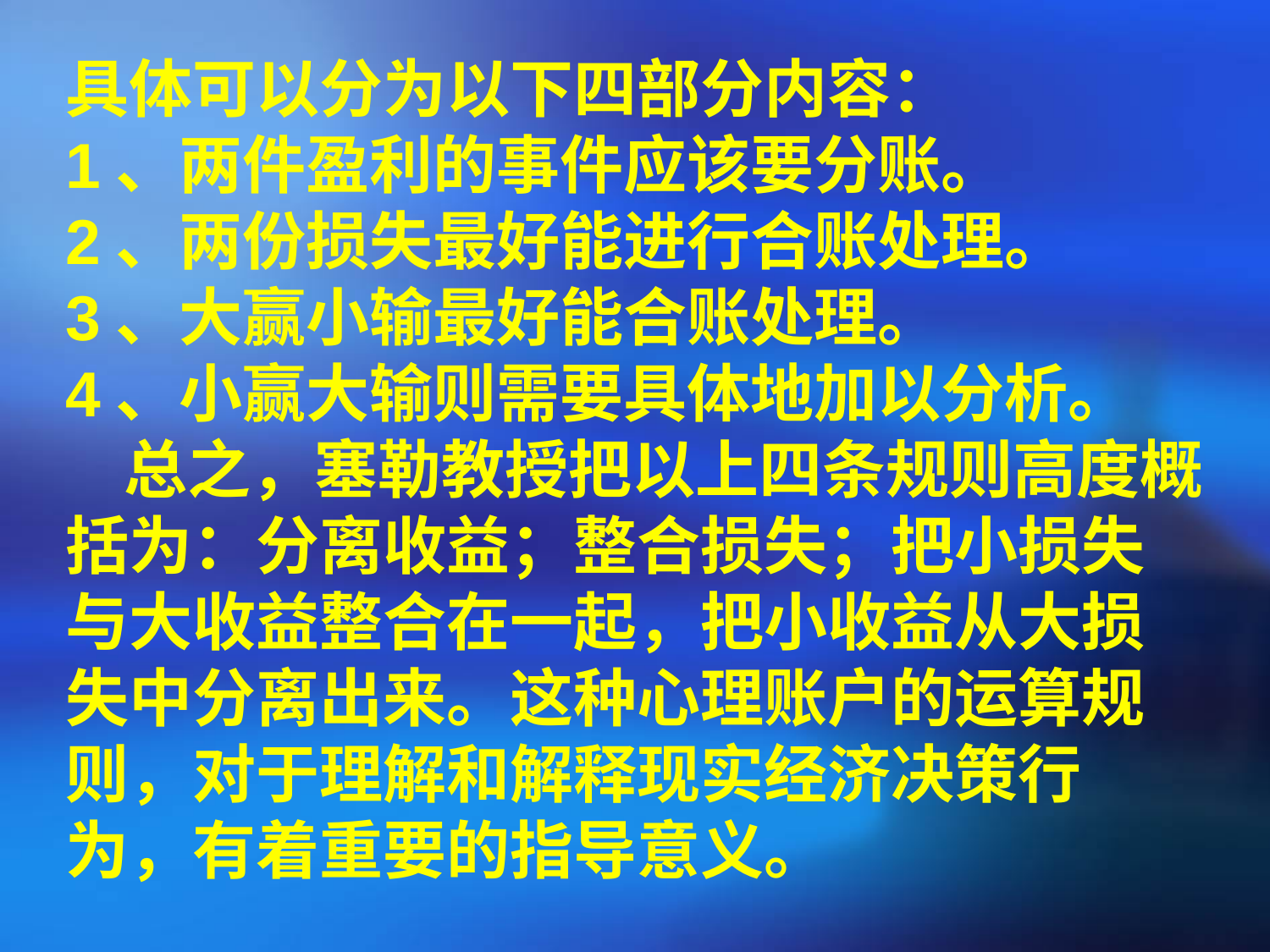

具体可以分为以下四部分内容：
1、两件盈利的事件应该要分账。
2、两份损失最好能进行合账处理。
3、大赢小输最好能合账处理。
4、小赢大输则需要具体地加以分析。
   总之，塞勒教授把以上四条规则高度概括为：分离收益；整合损失；把小损失与大收益整合在一起，把小收益从大损失中分离出来。这种心理账户的运算规则，对于理解和解释现实经济决策行为，有着重要的指导意义。